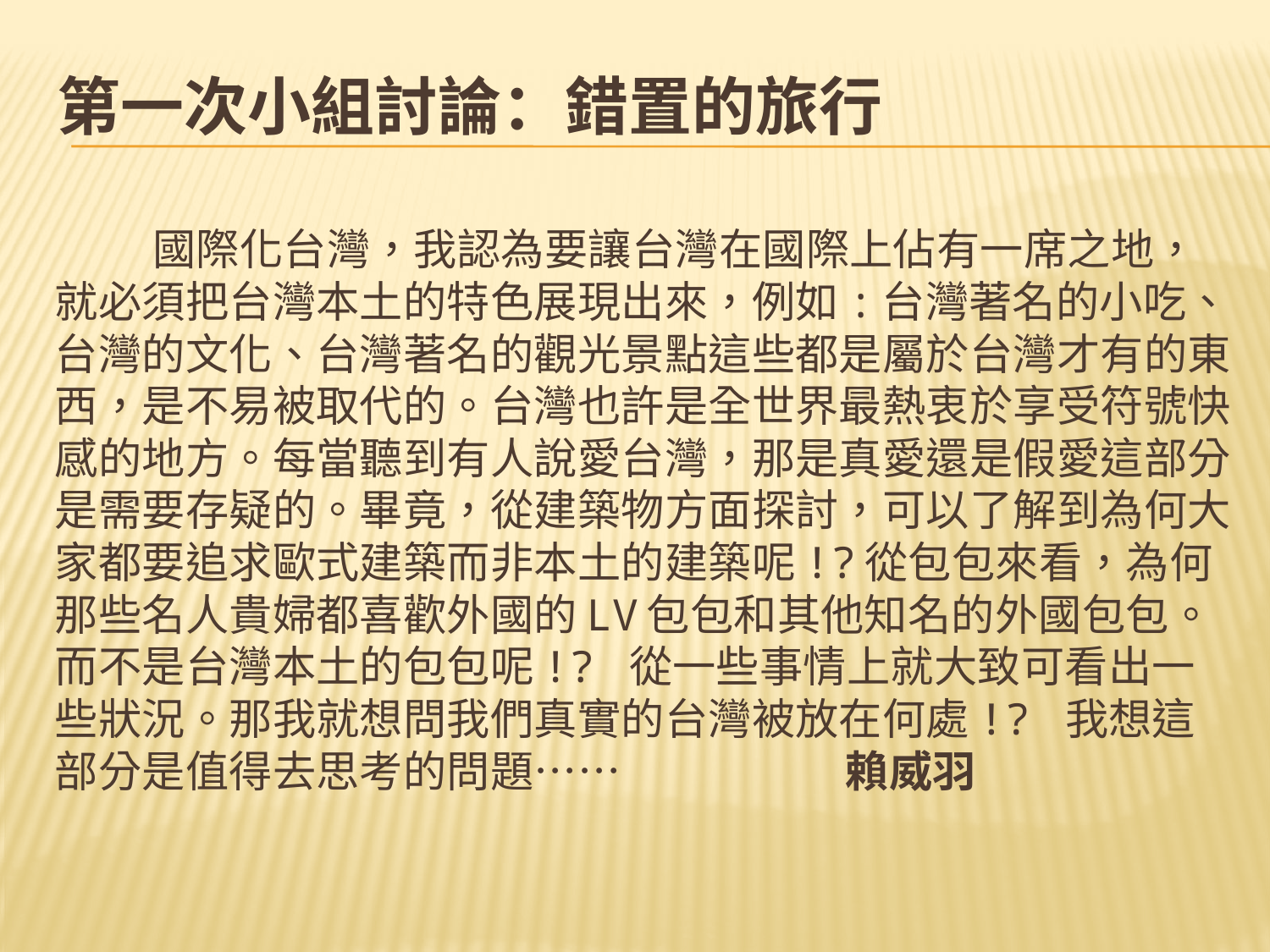

# 第一次小組討論：錯置的旅行
	國際化台灣，我認為要讓台灣在國際上佔有一席之地，就必須把台灣本土的特色展現出來，例如:台灣著名的小吃、台灣的文化、台灣著名的觀光景點這些都是屬於台灣才有的東西，是不易被取代的。台灣也許是全世界最熱衷於享受符號快感的地方。每當聽到有人說愛台灣，那是真愛還是假愛這部分是需要存疑的。畢竟，從建築物方面探討，可以了解到為何大家都要追求歐式建築而非本土的建築呢!?從包包來看，為何那些名人貴婦都喜歡外國的LV包包和其他知名的外國包包。而不是台灣本土的包包呢!? 從一些事情上就大致可看出一些狀況。那我就想問我們真實的台灣被放在何處!? 我想這部分是值得去思考的問題……                       賴威羽